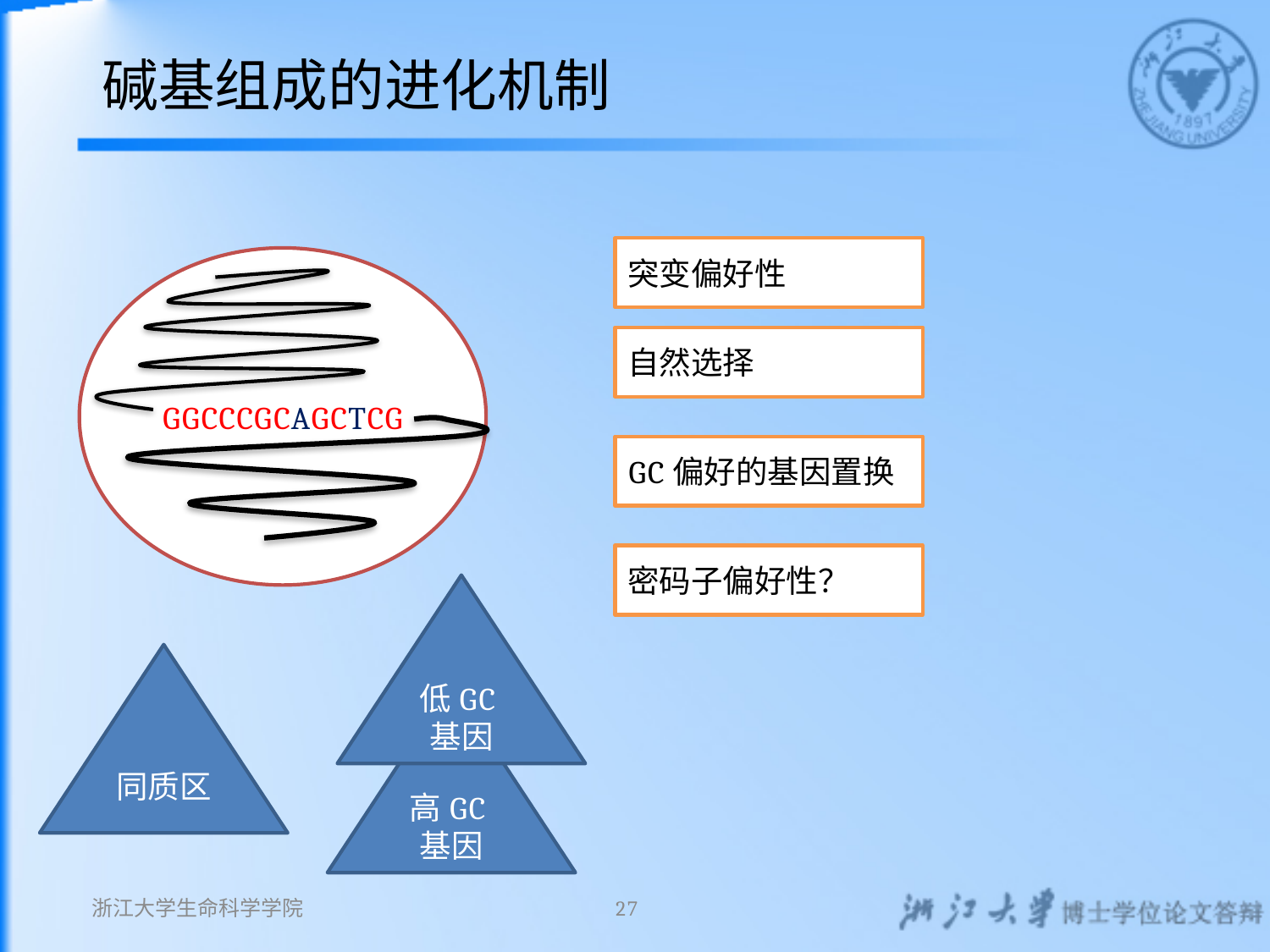

# 碱基组成的进化机制
突变偏好性
GGCCCGCAGCTCG

自然选择

GC偏好的基因置换
密码子偏好性？
低GC基因
同质区
高GC基因
浙江大学生命科学学院
27